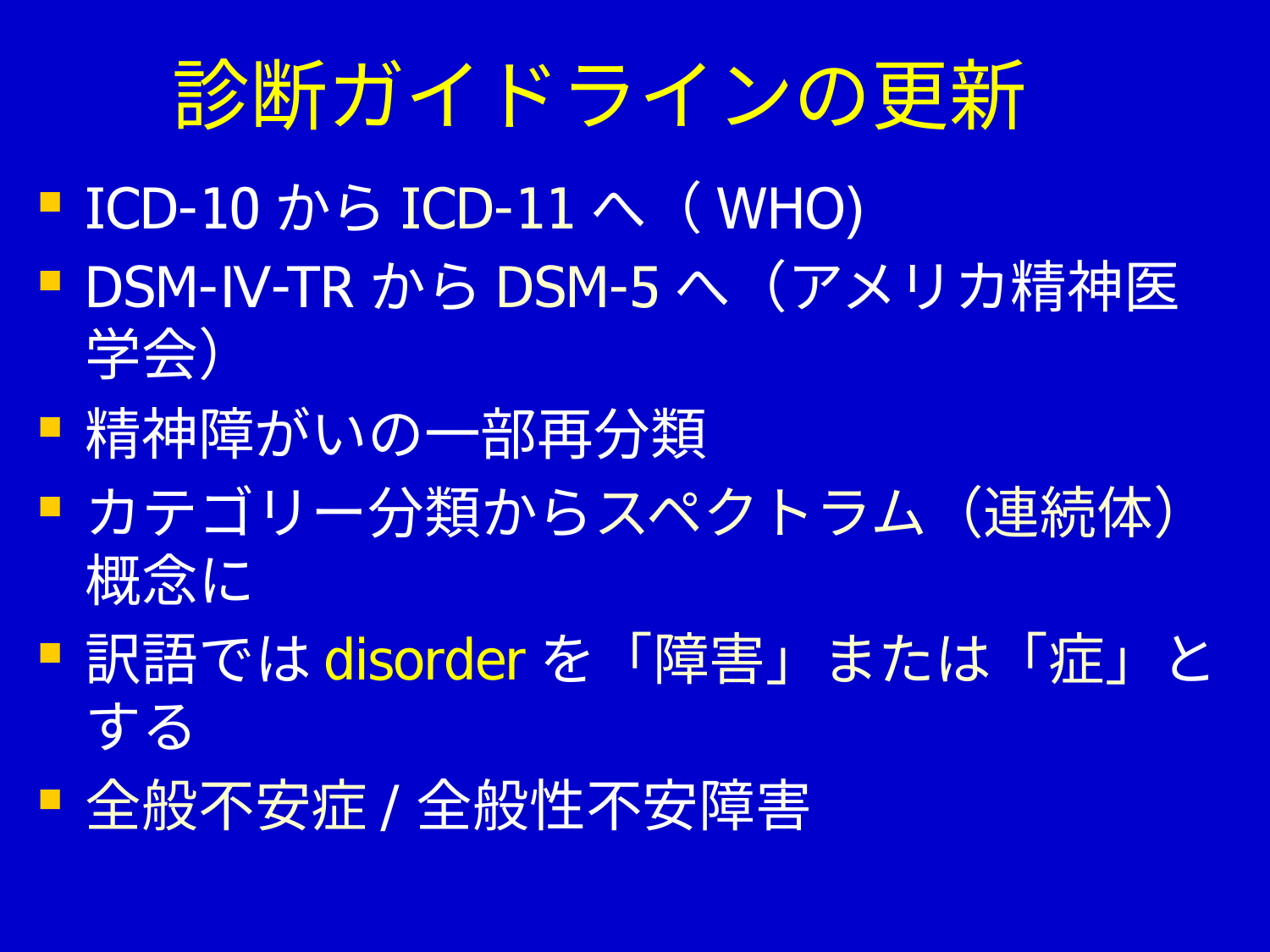

# 診断ガイドラインの更新
ICD-10からICD-11へ（WHO)
DSM-Ⅳ-TRからDSM-5へ（アメリカ精神医学会）
精神障がいの一部再分類
カテゴリー分類からスペクトラム（連続体）概念に
訳語ではdisorderを「障害」または「症」とする
全般不安症/全般性不安障害